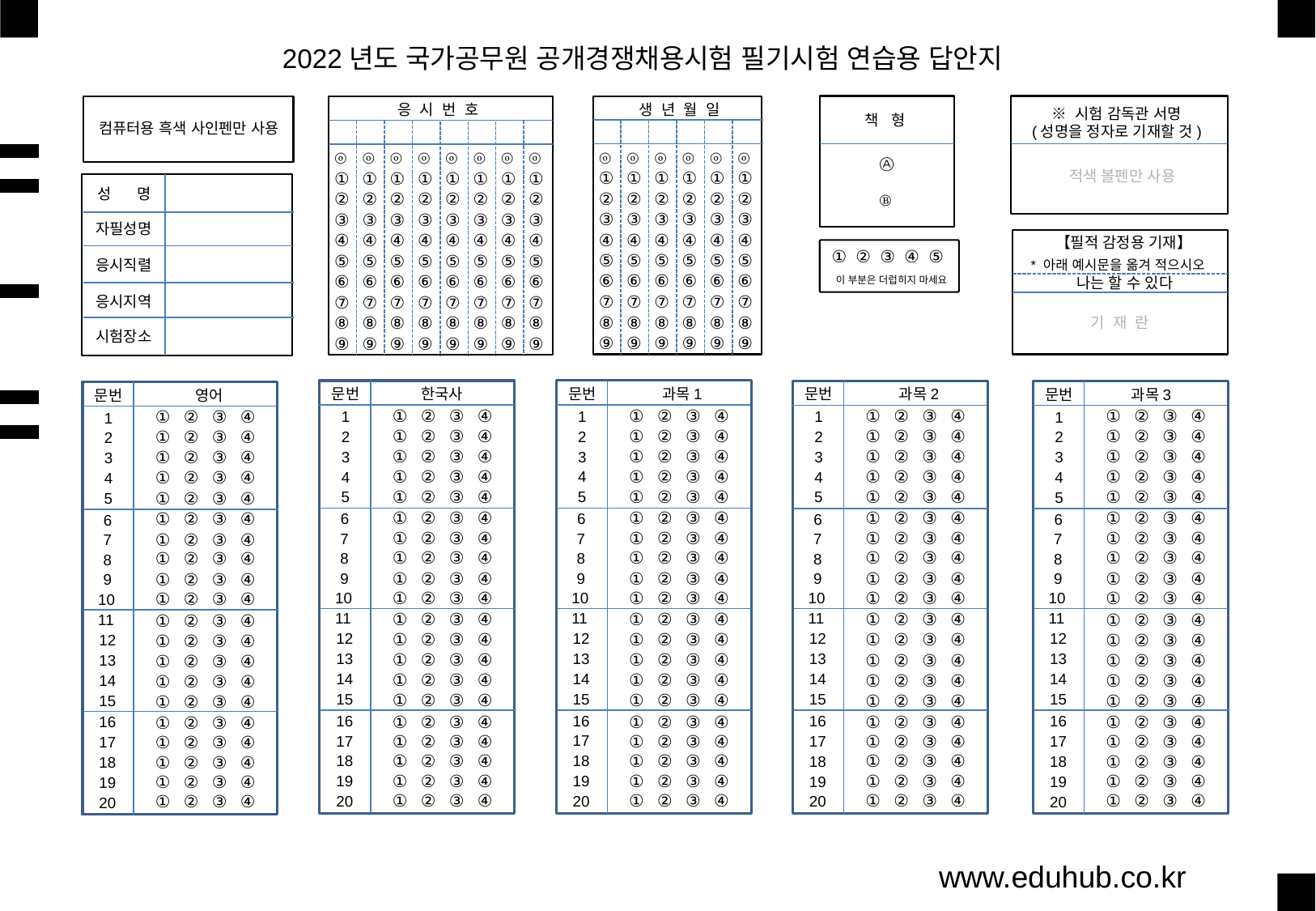

2022년도 국가공무원 공개경쟁채용시험 필기시험 연습용 답안지
응  시  번  호
생  년  월  일

※ 시험 감독관 서명
(성명을 정자로 기재할 것)
책   형
컴퓨터용 흑색 사인펜만 사용
ⓞ
①
②
③
④
⑤
⑥
⑦
⑧
⑨
ⓞ
①
②
③
④
⑤
⑥
⑦
⑧
⑨
ⓞ
①
②
③
④
⑤
⑥
⑦
⑧
⑨
ⓞ
①
②
③
④
⑤
⑥
⑦
⑧
⑨
ⓞ
①
②
③
④
⑤
⑥
⑦
⑧
⑨
ⓞ
①
②
③
④
⑤
⑥
⑦
⑧
⑨
ⓞ
①
②
③
④
⑤
⑥
⑦
⑧
⑨
ⓞ
①
②
③
④
⑤
⑥
⑦
⑧
⑨
ⓞ
①
②
③
④
⑤
⑥
⑦
⑧
⑨
ⓞ
①
②
③
④
⑤
⑥
⑦
⑧
⑨
ⓞ
①
②
③
④
⑤
⑥
⑦
⑧
⑨
ⓞ
①
②
③
④
⑤
⑥
⑦
⑧
⑨
ⓞ
①
②
③
④
⑤
⑥
⑦
⑧
⑨
ⓞ
①
②
③
④
⑤
⑥
⑦
⑧
⑨

Ⓐ
적색 볼펜만 사용

성      명

Ⓑ
자필성명
【필적 감정용 기재】

①  ②  ③  ④  ⑤
응시직렬
* 아래 예시문을 옮겨 적으시오
이 부분은 더럽히지 마세요
나는 할 수 있다

응시지역
기  재  란
시험장소
문번
과목1
문번
한국사
문번
과목2
문번
과목3
문번
영어

①
②
③
④
①
②
③
④
①
②
③
④
①
②
③
④
①
②
③
④
1
1
1
1
1
①
②
③
④
①
②
③
④
①
②
③
④
①
②
③
④
①
②
③
④
2
2
2
2
2

①
②
③
④
①
②
③
④
①
②
③
④
①
②
③
④
①
②
③
④
3
3
3
3
3
①
②
③
④
①
②
③
④
①
②
③
④
①
②
③
④
4
①
②
③
④
4
4
4
4
①
②
③
④
①
②
③
④
①
②
③
④
①
②
③
④
5
5
5
①
②
③
④
5
5
①
②
③
④
①
②
③
④
①
②
③
④
①
②
③
④
①
②
③
④
6
6
6
6
6
①
②
③
④
①
②
③
④
①
②
③
④
①
②
③
④
①
②
③
④
7
7
7
7
7
①
②
③
④
①
②
③
④
①
②
③
④
①
②
③
④
①
②
③
④
8
8
8
8
8
①
②
③
④
①
②
③
④
①
②
③
④
①
②
③
④
9
9
9
9
①
②
③
④
9
①
②
③
④
①
②
③
④
①
②
③
④
①
②
③
④
10
10
①
②
③
④
10
10
10
11
11
①
②
③
④
①
②
③
④
11
11
①
②
③
④
①
②
③
④
11
①
②
③
④
12
12
①
②
③
④
①
②
③
④
12
12
①
②
③
④
①
②
③
④
12
①
②
③
④
13
13
①
②
③
④
①
②
③
④
13
13
①
②
③
④
①
②
③
④
13
①
②
③
④
14
14
①
②
③
④
①
②
③
④
14
14
①
②
③
④
①
②
③
④
14
①
②
③
④
15
15
①
②
③
④
15
①
②
③
④
15
①
②
③
④
①
②
③
④
15
①
②
③
④
16
16
①
②
③
④
①
②
③
④
16
16
①
②
③
④
①
②
③
④
16
①
②
③
④
①
②
③
④
①
②
③
④
①
②
③
④
①
②
③
④
17
17
17
17
①
②
③
④
17
①
②
③
④
①
②
③
④
①
②
③
④
①
②
③
④
18
18
18
①
②
③
④
18
18
①
②
③
④
①
②
③
④
①
②
③
④
①
②
③
④
①
②
③
④
19
19
19
19
19
①
②
③
④
①
②
③
④
①
②
③
④
①
②
③
④
①
②
③
④
20
20
20
20
20
www.eduhub.co.kr